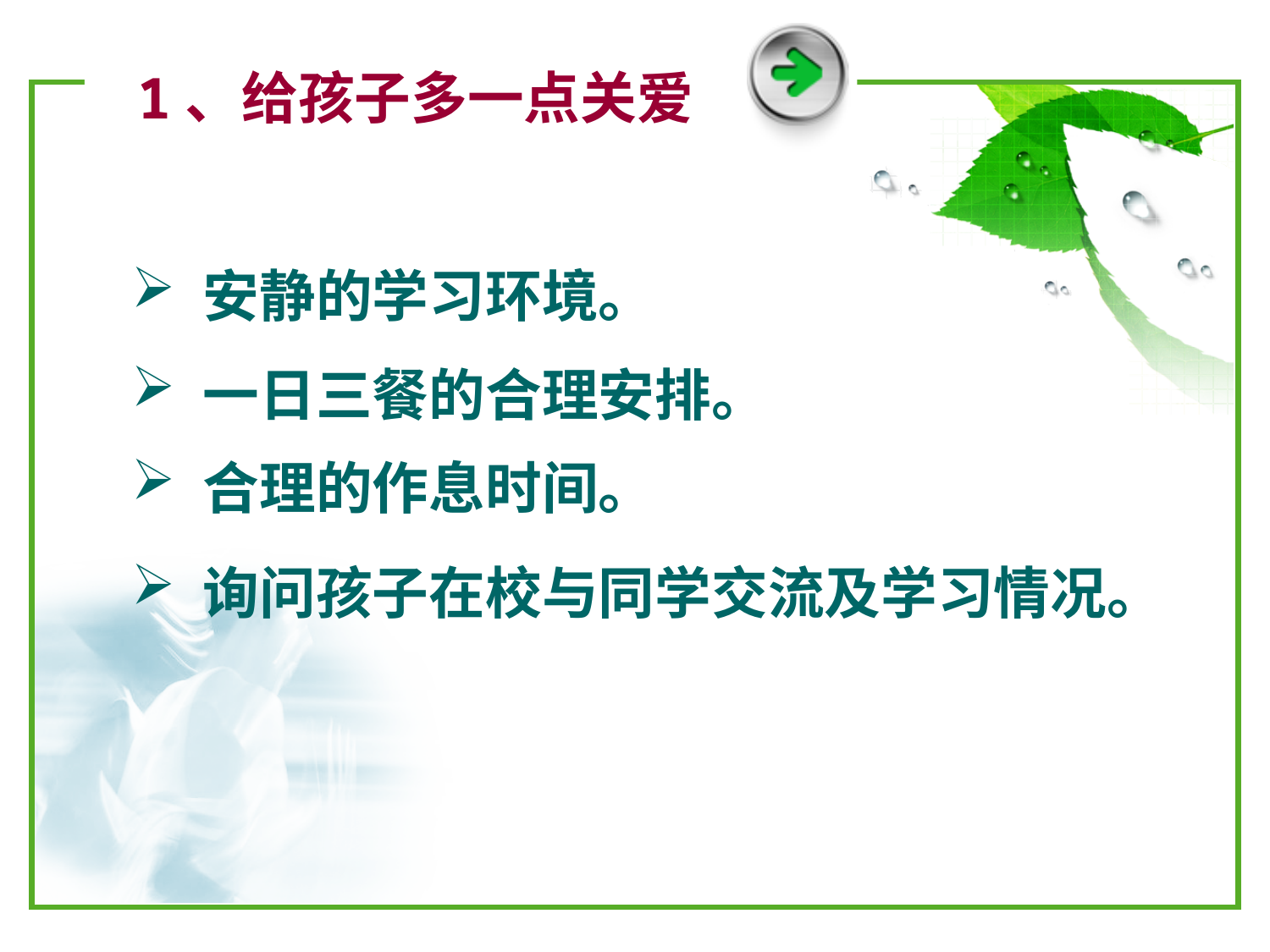

# 1、给孩子多一点关爱

 安静的学习环境。
 一日三餐的合理安排。
 合理的作息时间。
 询问孩子在校与同学交流及学习情况。